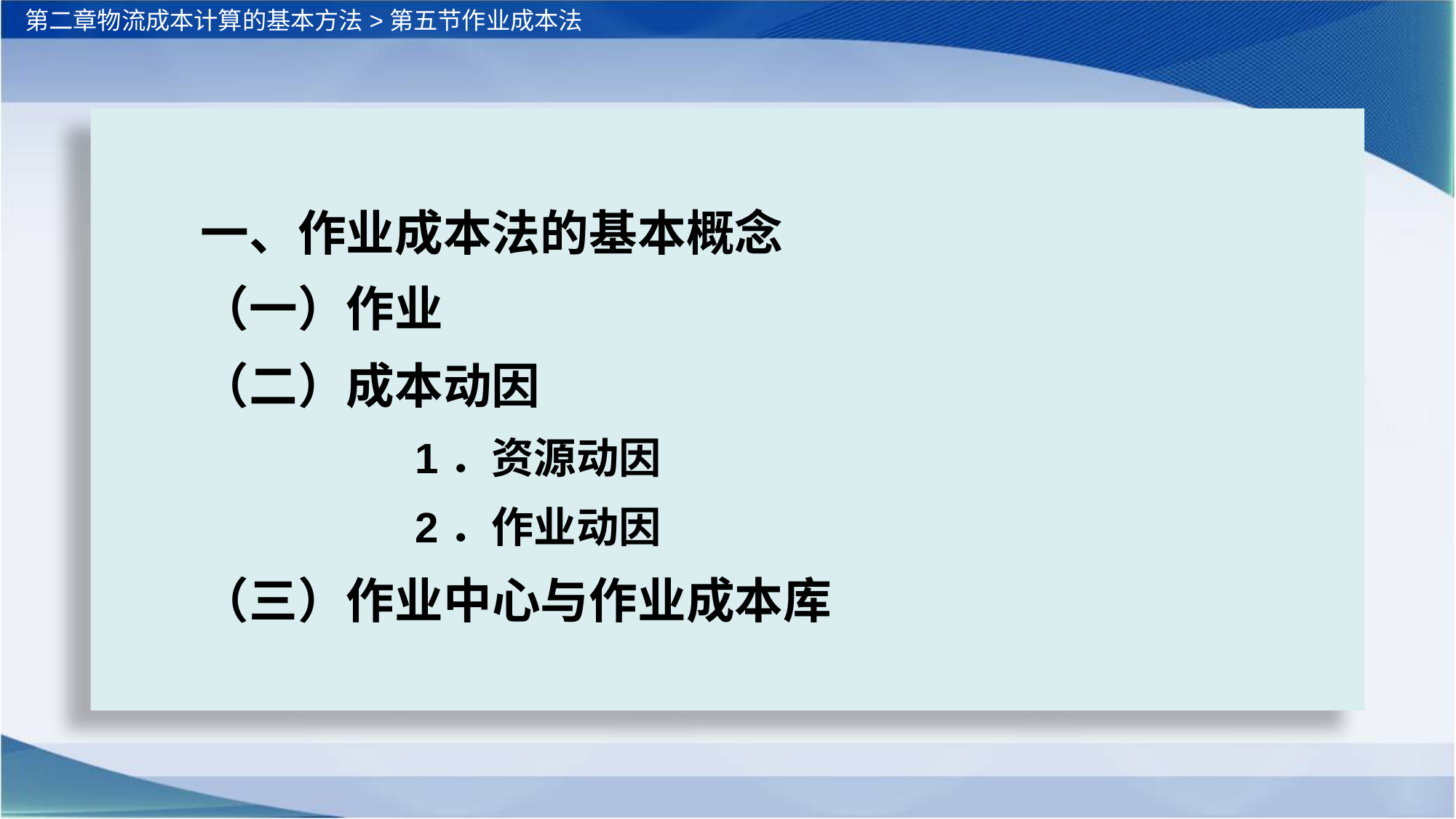

第二章物流成本计算的基本方法>第五节作业成本法
一、作业成本法的基本概念
（一）作业
（二）成本动因
1．资源动因
2．作业动因
（三）作业中心与作业成本库